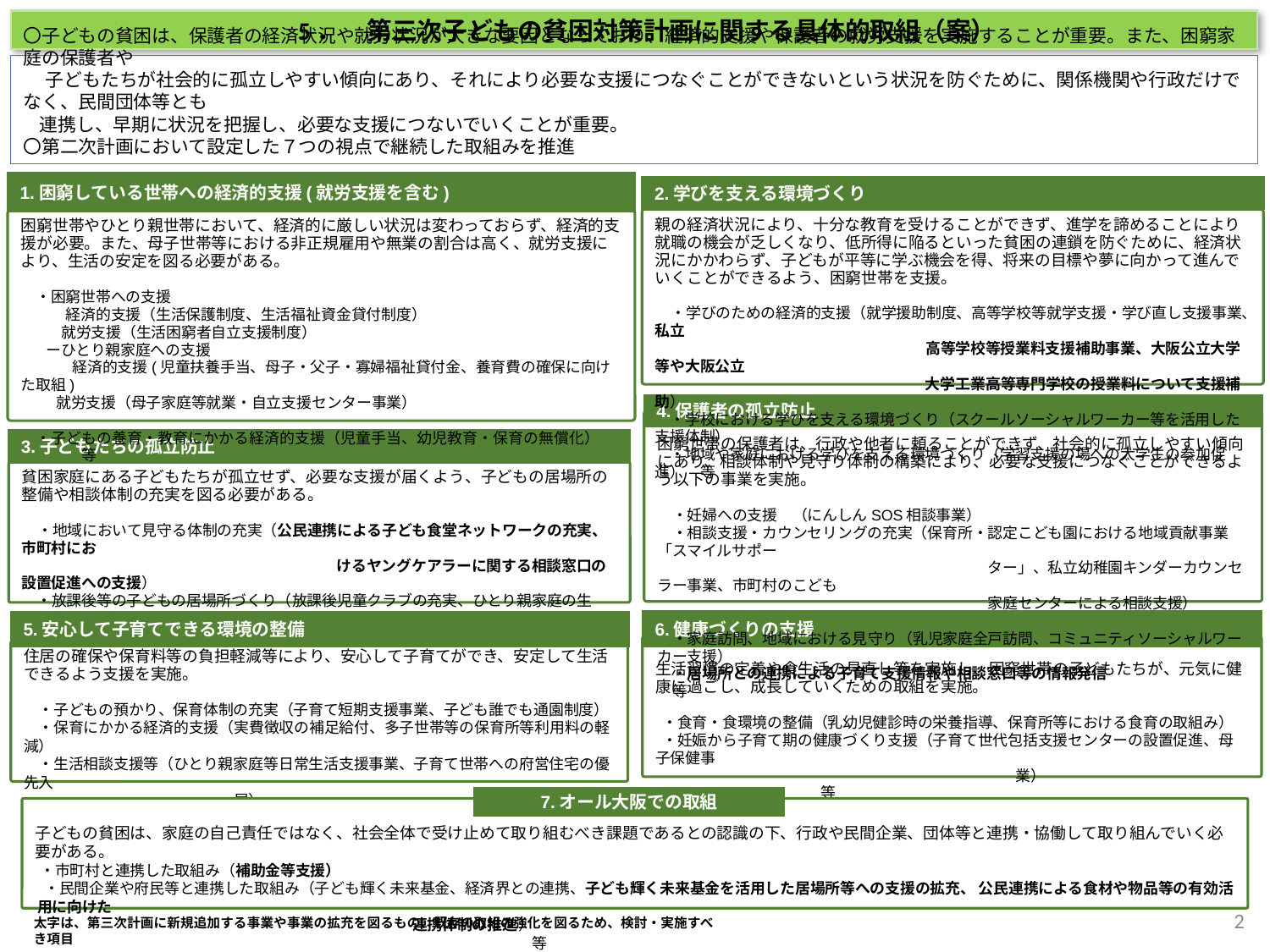

5．　第三次子どもの貧困対策計画に関する具体的取組（案）
〇子どもの貧困は、保護者の経済状況や就労状況が大きな要因となっており、経済的支援や保護者の就労支援を実施することが重要。また、困窮家庭の保護者や
　 子どもたちが社会的に孤立しやすい傾向にあり、それにより必要な支援につなぐことができないという状況を防ぐために、関係機関や行政だけでなく、民間団体等とも
   連携し、早期に状況を把握し、必要な支援につないでいくことが重要。
〇第二次計画において設定した７つの視点で継続した取組みを推進
1.困窮している世帯への経済的支援(就労支援を含む)
困窮世帯やひとり親世帯において、経済的に厳しい状況は変わっておらず、経済的支援が必要。また、母子世帯等における非正規雇用や無業の割合は高く、就労支援により、生活の安定を図る必要がある。

　・困窮世帯への支援
　　　経済的支援（生活保護制度、生活福祉資金貸付制度）
  　　就労支援（生活困窮者自立支援制度）
　   ーひとり親家庭への支援
　　　  経済的支援(児童扶養手当、母子・父子・寡婦福祉貸付金、養育費の確保に向けた取組)
　      就労支援（母子家庭等就業・自立支援センター事業）
　・子どもの養育・教育にかかる経済的支援（児童手当、幼児教育・保育の無償化）　　　　　等

2.学びを支える環境づくり
親の経済状況により、十分な教育を受けることができず、進学を諦めることにより就職の機会が乏しくなり、低所得に陥るといった貧困の連鎖を防ぐために、経済状況にかかわらず、子どもが平等に学ぶ機会を得、将来の目標や夢に向かって進んでいくことができるよう、困窮世帯を支援。

　・学びのための経済的支援（就学援助制度、高等学校等就学支援・学び直し支援事業、私立
　　　　　　　　　　　　　　　　　　高等学校等授業料支援補助事業、大阪公立大学等や大阪公立
　　　　　　　　　　　　　　　　　　大学工業高等専門学校の授業料について支援補助）
　・学校における学びを支える環境づくり（スクールソーシャルワーカー等を活用した支援体制）
　・地域や家庭における学びを支える環境づくり（学習支援の場への大学生の参加促進）　等
4.保護者の孤立防止

困窮世帯の保護者は、行政や他者に頼ることができず、社会的に孤立しやすい傾向にあり、相談体制や見守り体制の構築により、必要な支援につなぐことができるよう以下の事業を実施。

　・妊婦への支援　（にんしんSOS相談事業）
　・相談支援・カウンセリングの充実（保育所・認定こども園における地域貢献事業「スマイルサポー
　　　　　　　　　　　　　　　　　　　　　　ター」、私立幼稚園キンダーカウンセラー事業、市町村のこども
　　　　　　　　　　　　　　　　　　　　　　家庭センターによる相談支援）
　・家庭訪問、地域における見守り（乳児家庭全戸訪問、コミュニティソーシャルワーカー支援）
　・居場所との連携による子育て支援情報や相談窓口等の情報発信　　　　　　　　　　等
3.子どもたちの孤立防止
貧困家庭にある子どもたちが孤立せず、必要な支援が届くよう、子どもの居場所の整備や相談体制の充実を図る必要がある。

　・地域において見守る体制の充実（公民連携による子ども食堂ネットワークの充実、市町村にお
　　　　　　　　　　　　　　　　　　　　　けるヤングケアラーに関する相談窓口の設置促進への支援）
　・放課後等の子どもの居場所づくり（放課後児童クラブの充実、ひとり親家庭の生活・学習支援）
　・多様な体験・交流活動の機会の創出　　　　　　　　　　　　　　　　　　　　　　　　　　　　等
6.健康づくりの支援

生活習慣の定着や食生活の見直し等を実施し、困窮世帯の子どもたちが、元気に健康に過ごし、成長していくための取組を実施。

 ・食育・食環境の整備（乳幼児健診時の栄養指導、保育所等における食育の取組み）
 ・妊娠から子育て期の健康づくり支援（子育て世代包括支援センターの設置促進、母子保健事
　　　　　　　　　　　　　　　　　　　　　　　　業）　　　　　　　　　　　　　　　　　　　　　　　　等
5.安心して子育てできる環境の整備
住居の確保や保育料等の負担軽減等により、安心して子育てができ、安定して生活できるよう支援を実施。

　・子どもの預かり、保育体制の充実（子育て短期支援事業、子ども誰でも通園制度）
　・保育にかかる経済的支援（実費徴収の補足給付、多子世帯等の保育所等利用料の軽減）
　・生活相談支援等（ひとり親家庭等日常生活支援事業、子育て世帯への府営住宅の優先入
　　　　　　　　　　　　　　居）　　　　　　　　　　　　　　　　　　　　　　　　　　　　　　　　　　　等

7.オール大阪での取組

子どもの貧困は、家庭の自己責任ではなく、社会全体で受け止めて取り組むべき課題であるとの認識の下、行政や民間企業、団体等と連携・協働して取り組んでいく必要がある。
・市町村と連携した取組み（補助金等支援）
 ・民間企業や府民等と連携した取組み（子ども輝く未来基金、経済界との連携、子ども輝く未来基金を活用した居場所等への支援の拡充、 公民連携による食材や物品等の有効活用に向けた
　　　　　　　　　　　　　　　　　　　　　　　　　連携体制の推進）　　　　　　　　　　　　　　　　　　　　　　　　　　　　　　　　　　　　　　　　　　　　　　　　　　　　　　　　　　　　　　　　　　　　　　　　　　　　　　　等

2
太字は、第三次計画に新規追加する事業や事業の拡充を図るもの、既存の取組の強化を図るため、検討・実施すべき項目